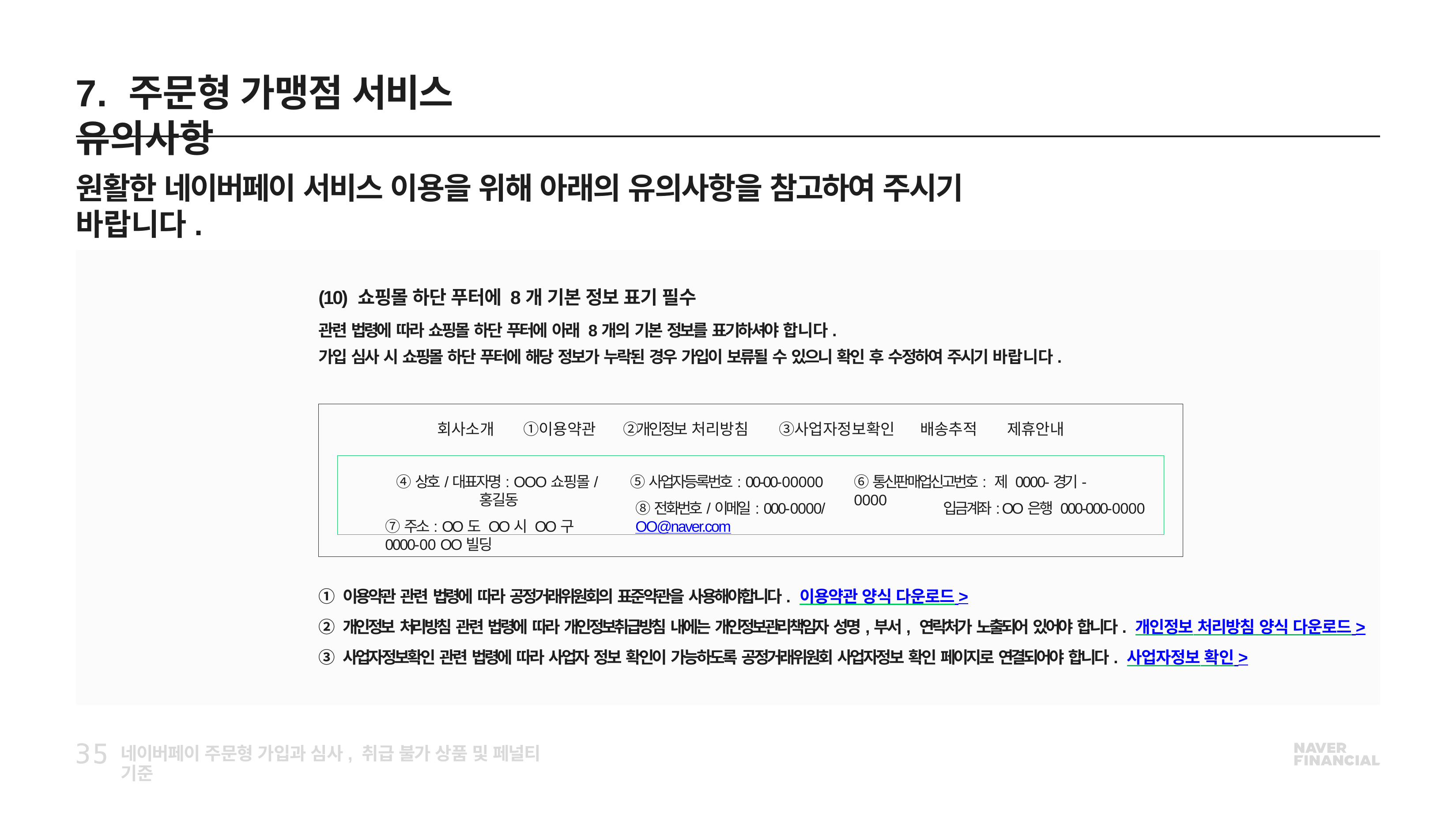

# 7. 주문형 가맹점 서비스 유의사항
원활한 네이버페이 서비스 이용을 위해 아래의 유의사항을 참고하여 주시기 바랍니다.

(10) 쇼핑몰 하단 푸터에 8개 기본 정보 표기 필수
관련 법령에 따라 쇼핑몰 하단 푸터에 아래 8개의 기본 정보를 표기하셔야 합니다.
가입 심사 시 쇼핑몰 하단 푸터에 해당 정보가 누락된 경우 가입이 보류될 수 있으니 확인 후 수정하여 주시기 바랍니다.

① 이용약관 관련 법령에 따라 공정거래위원회의 표준약관을 사용해야합니다. 이용약관 양식 다운로드 >
② 개인정보 처리방침 관련 법령에 따라 개인정보취급방침 내에는 개인정보관리책임자 성명,부서, 연락처가 노출되어 있어야 합니다. 개인정보 처리방침 양식 다운로드 >
③ 사업자정보확인 관련 법령에 따라 사업자 정보 확인이 가능하도록 공정거래위원회 사업자정보 확인 페이지로 연결되어야 합니다. 사업자정보 확인 >
회사소개	①이용약관	②개인정보 처리방침	③사업자정보확인	배송추적	제휴안내

④상호/대표자명: OOO쇼핑몰/홍길동
⑦주소: OO도 OO시 OO구 0000-00 OO빌딩
⑤사업자등록번호: 00-00-00000
⑥통신판매업신고번호: 제 0000-경기-0000
⑧전화번호/이메일: 000-0000/ OO@naver.com
입금계좌: OO은행 000-000-0000
35
네이버페이 주문형 가입과 심사, 취급 불가 상품 및 페널티 기준